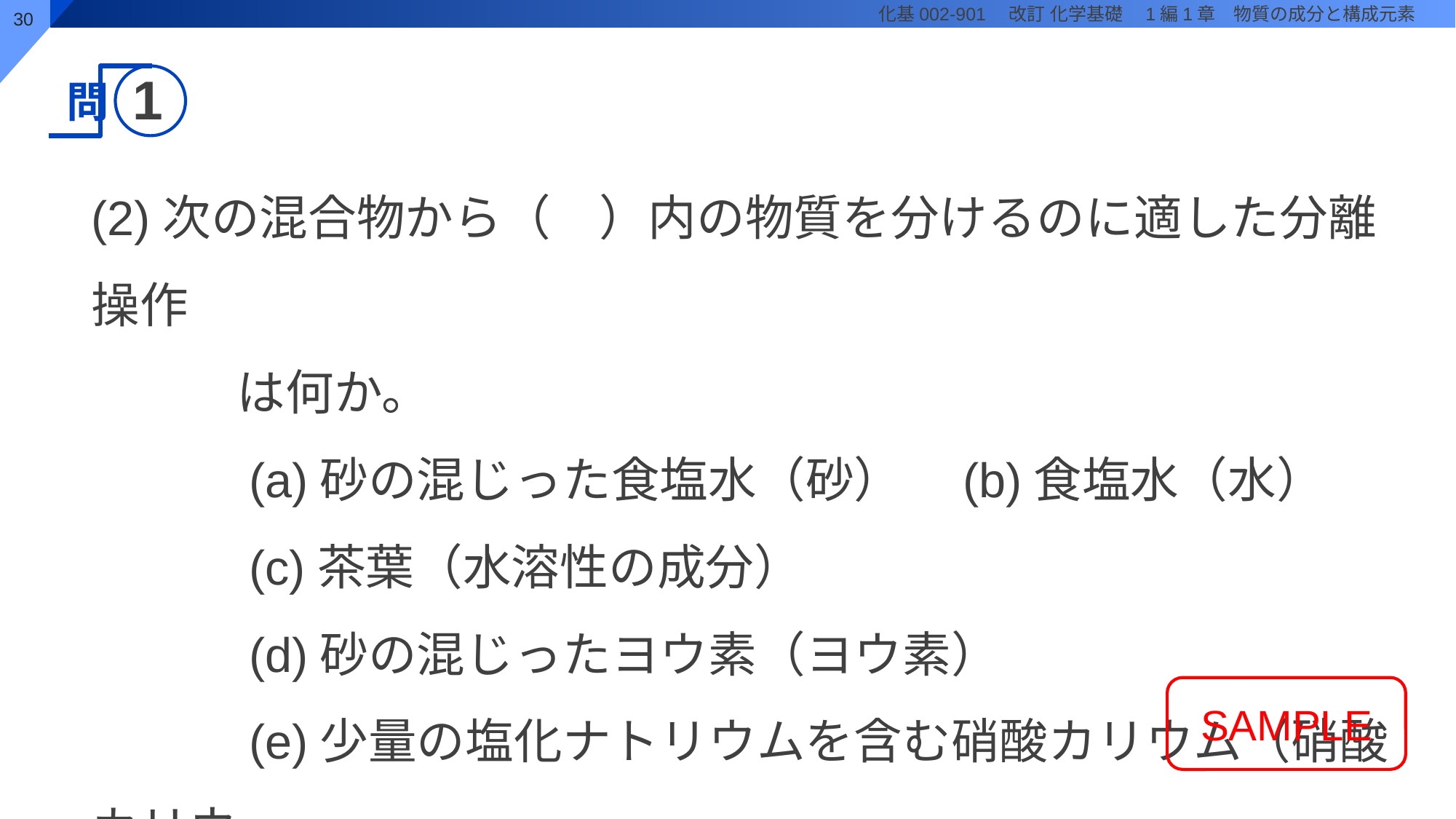

1
(2)次の混合物から（　）内の物質を分けるのに適した分離操作
　　　は何か。
　　　(a)砂の混じった食塩水（砂）　(b)食塩水（水）
　　　(c)茶葉（水溶性の成分）
　　　(d)砂の混じったヨウ素（ヨウ素）
　　　(e)少量の塩化ナトリウムを含む硝酸カリウム（硝酸カリウ
　　　　　　ム）

SAMPLE